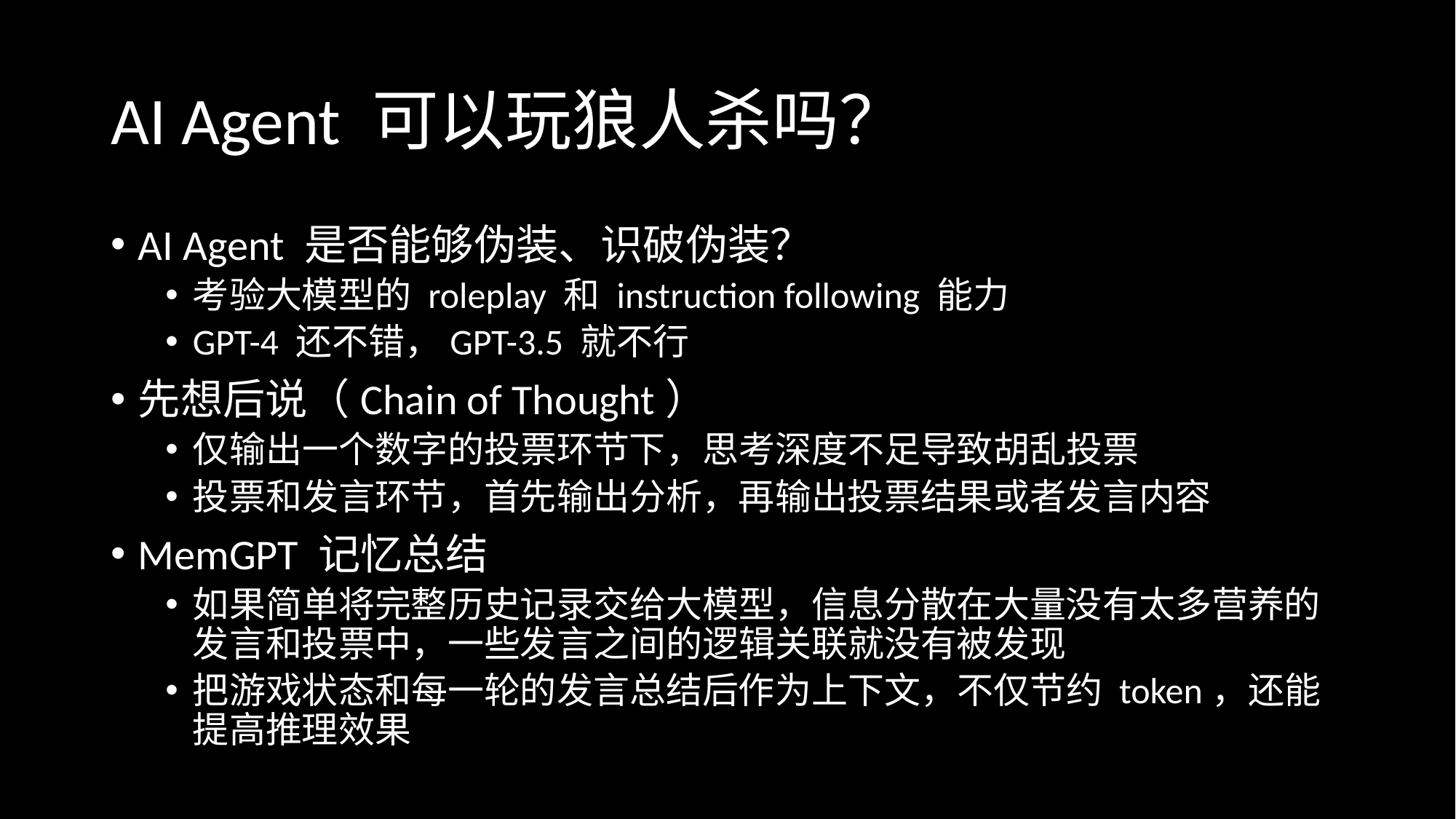

# AI Agent 可以玩狼人杀吗？
AI Agent 是否能够伪装、识破伪装？
考验大模型的 roleplay 和 instruction following 能力
GPT-4 还不错，GPT-3.5 就不行
先想后说（Chain of Thought）
仅输出一个数字的投票环节下，思考深度不足导致胡乱投票
投票和发言环节，首先输出分析，再输出投票结果或者发言内容
MemGPT 记忆总结
如果简单将完整历史记录交给大模型，信息分散在大量没有太多营养的发言和投票中，一些发言之间的逻辑关联就没有被发现
把游戏状态和每一轮的发言总结后作为上下文，不仅节约 token，还能提高推理效果